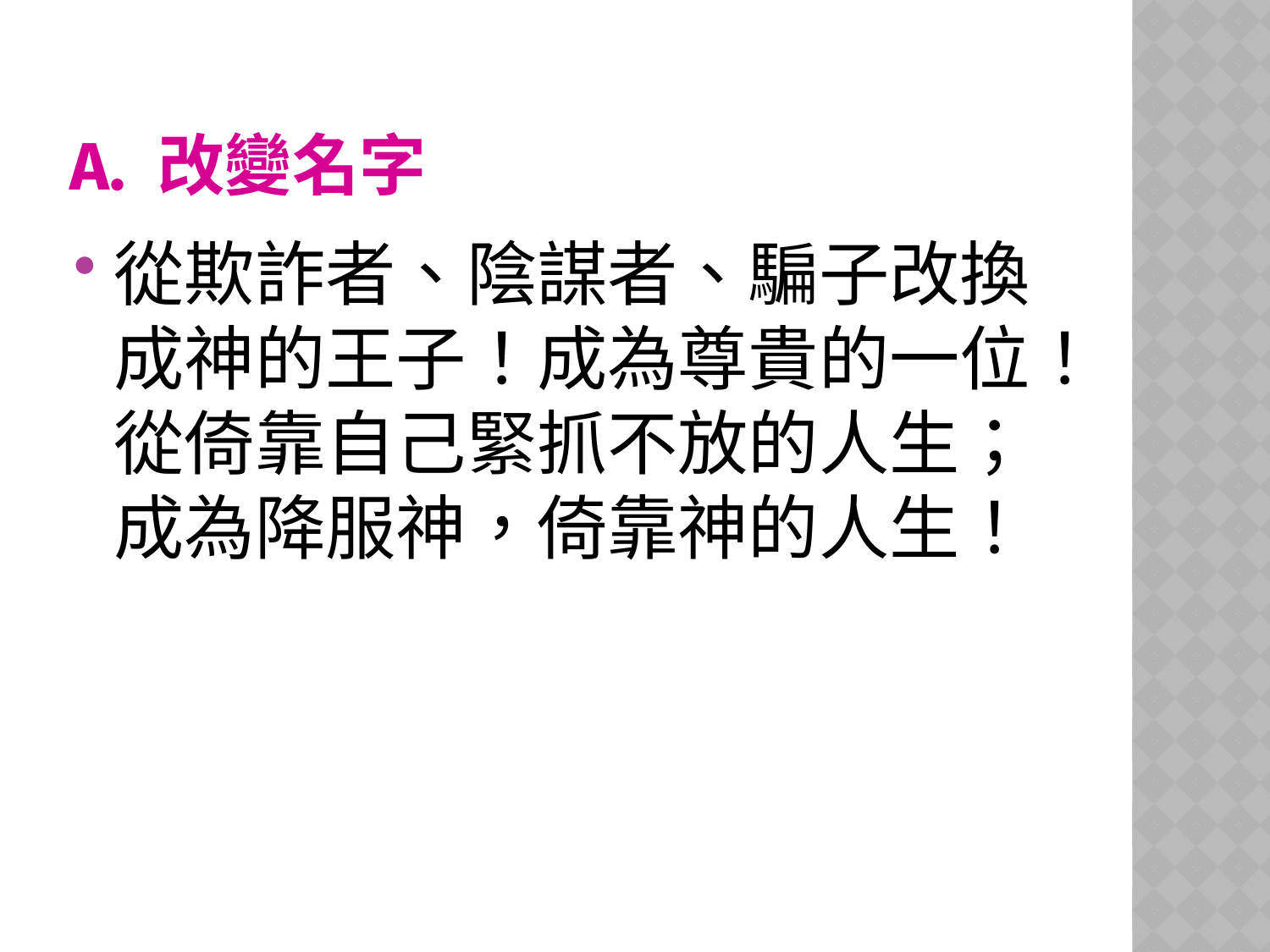

# a. 改變名字
從欺詐者、陰謀者、騙子改換成神的王子！成為尊貴的一位！從倚靠自己緊抓不放的人生；成為降服神，倚靠神的人生！